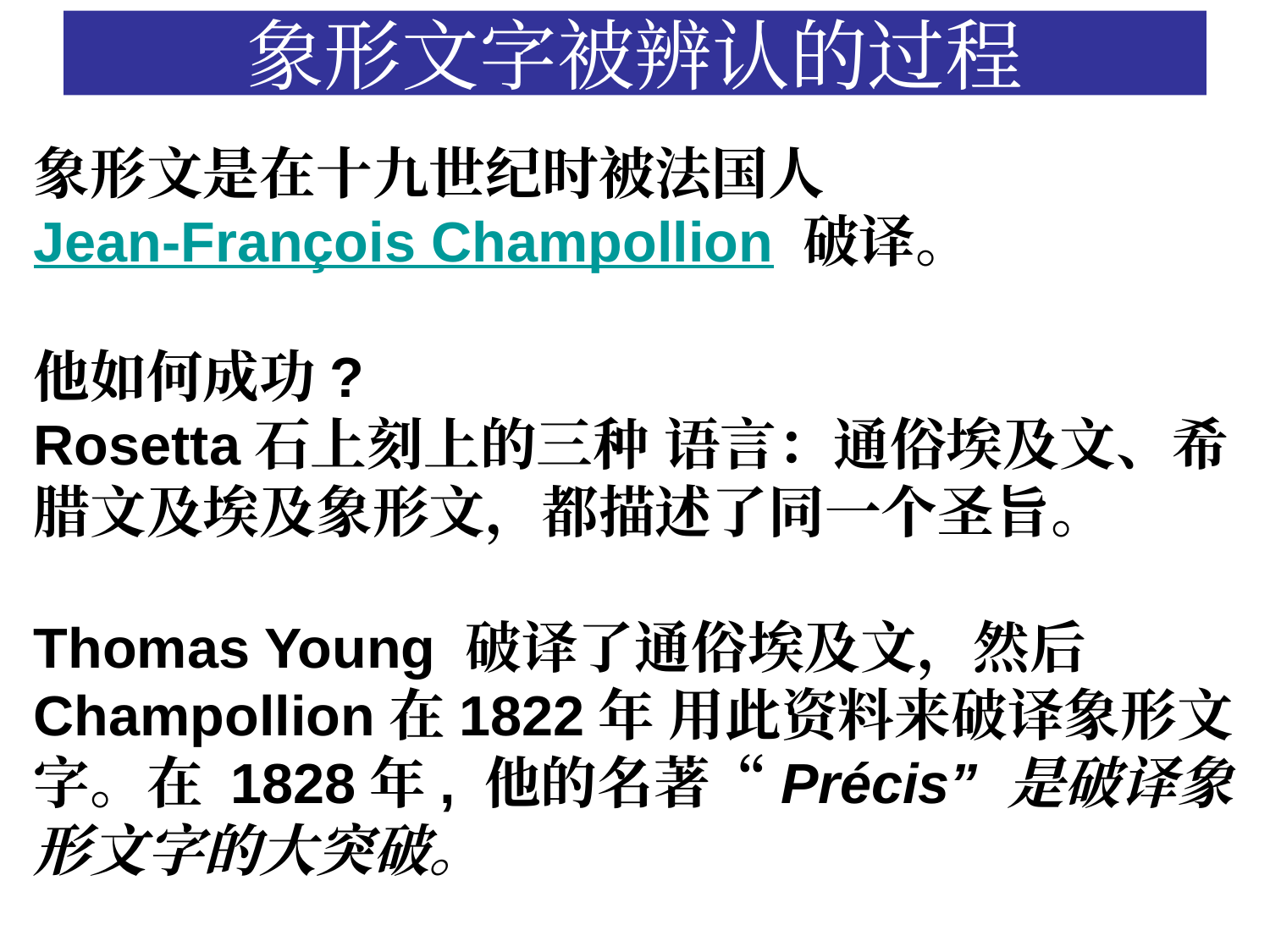

# 象形文字被辨认的过程
象形文是在十九世纪时被法国人Jean-François Champollion 破译。

他如何成功?
Rosetta石上刻上的三种 语言：通俗埃及文、希腊文及埃及象形文，都描述了同一个圣旨。

Thomas Young 破译了通俗埃及文，然后Champollion在1822年 用此资料来破译象形文字。在 1828年, 他的名著“Précis” 是破译象形文字的大突破。